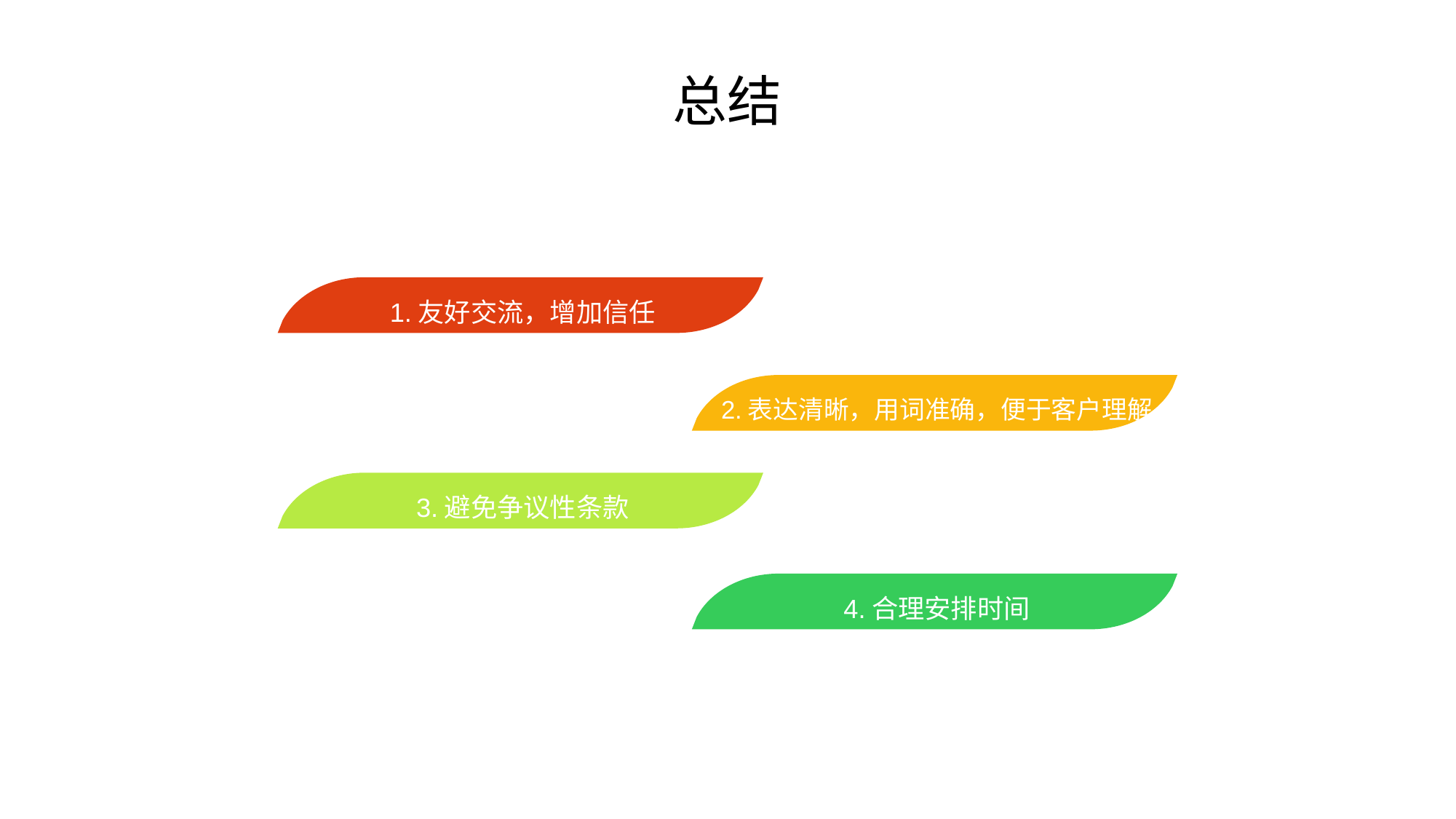

总结
1.友好交流，增加信任
2.表达清晰，用词准确，便于客户理解
3.避免争议性条款
4.合理安排时间